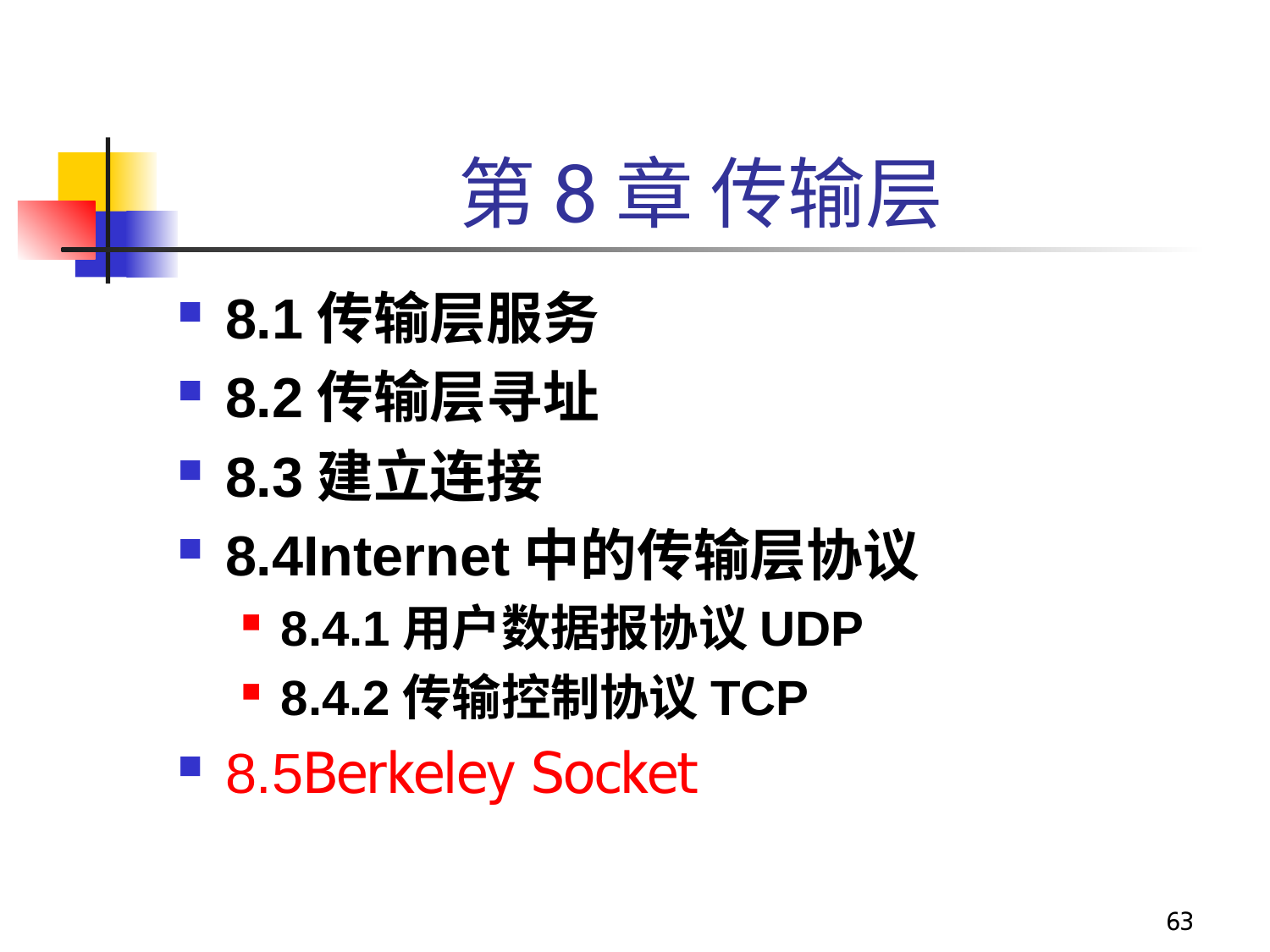

# 第8章 传输层
8.1传输层服务
8.2传输层寻址
8.3建立连接
8.4Internet中的传输层协议
8.4.1用户数据报协议UDP
8.4.2传输控制协议TCP
8.5Berkeley Socket
63